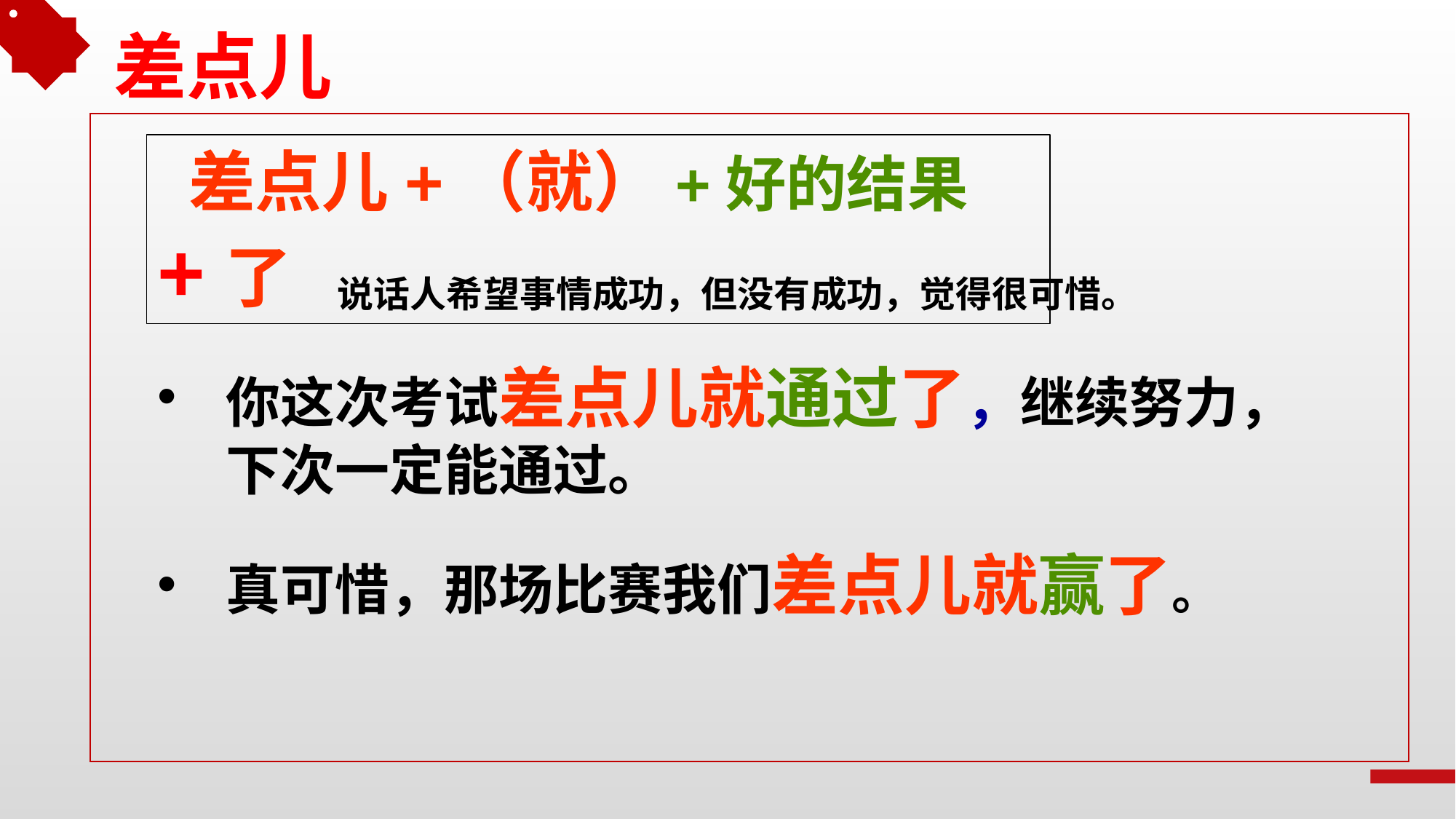

差点儿

 差点儿+（就）+好的结果+了
说话人希望事情成功，但没有成功，觉得很可惜。
你这次考试差点儿就通过了，继续努力，下次一定能通过。
真可惜，那场比赛我们差点儿就赢了。